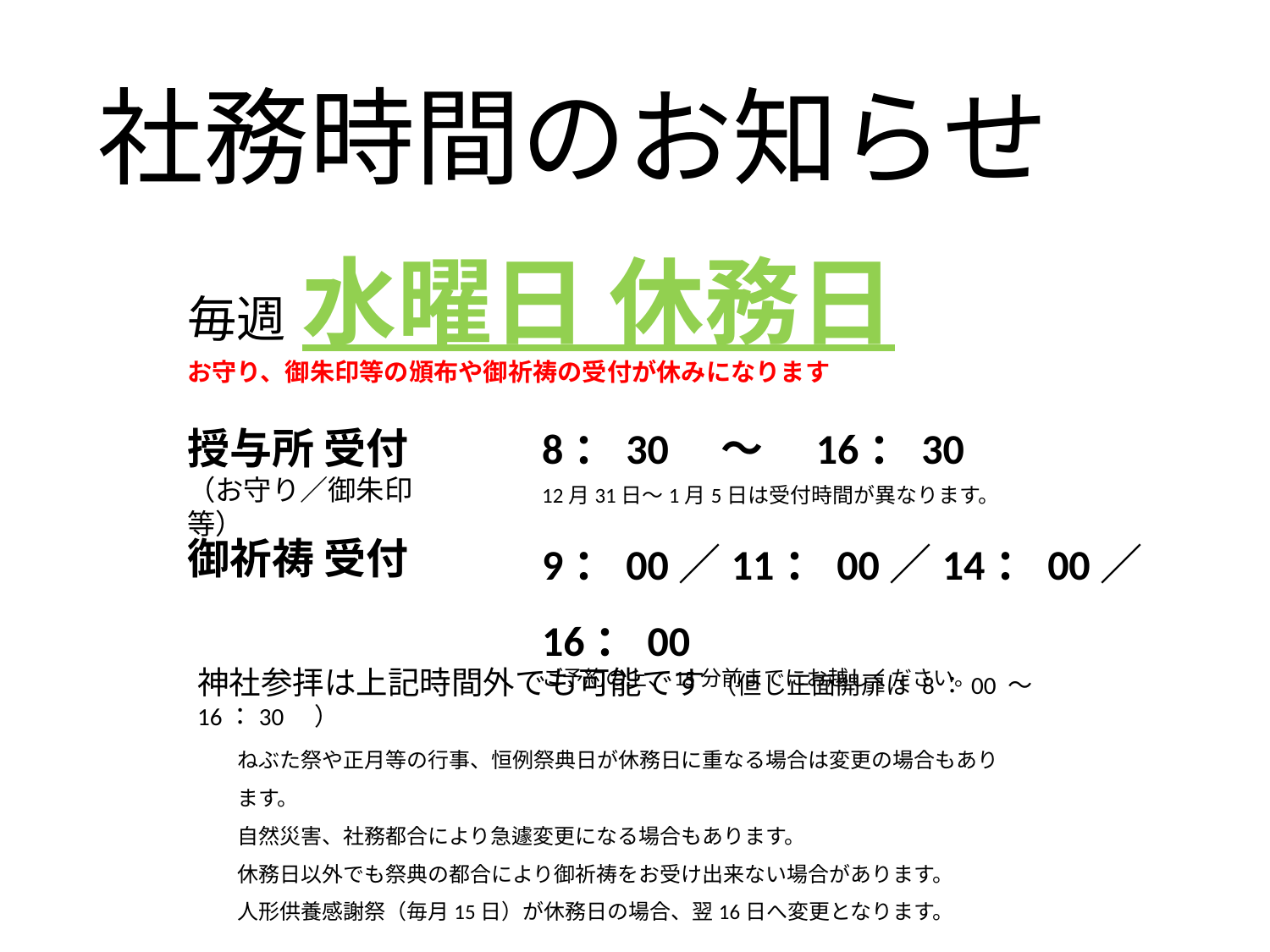

# 社務時間のお知らせ
毎週 水曜日 休務日
お守り、御朱印等の頒布や御祈祷の受付が休みになります
授与所 受付
（お守り／御朱印等）
8：30　～　16：30
12月31日～1月5日は受付時間が異なります。
9：00／11：00／14：00／16：00
ご予約の上、15分前までにお越しください。

御祈祷 受付
神社参拝は上記時間外でも可能です （但し正面開扉は 8：00 ～ 16：30　）
ねぶた祭や正月等の行事、恒例祭典日が休務日に重なる場合は変更の場合もあります。
自然災害、社務都合により急遽変更になる場合もあります。
休務日以外でも祭典の都合により御祈祷をお受け出来ない場合があります。
人形供養感謝祭（毎月15日）が休務日の場合、翌16日へ変更となります。